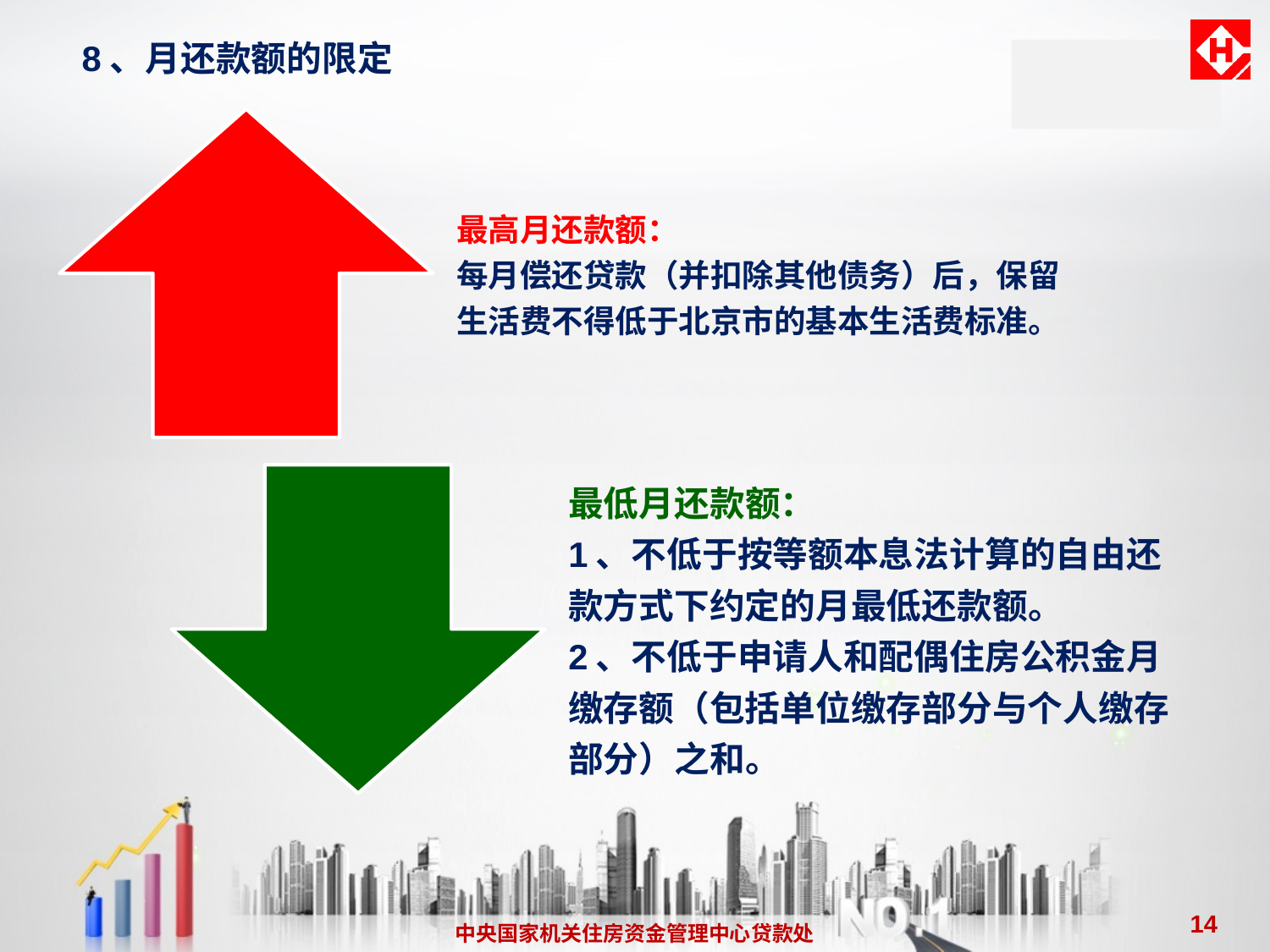

8、月还款额的限定
最高月还款额：
每月偿还贷款（并扣除其他债务）后，保留生活费不得低于北京市的基本生活费标准。
最低月还款额：
1、不低于按等额本息法计算的自由还款方式下约定的月最低还款额。
2、不低于申请人和配偶住房公积金月缴存额（包括单位缴存部分与个人缴存部分）之和。
14
中央国家机关住房资金管理中心贷款处